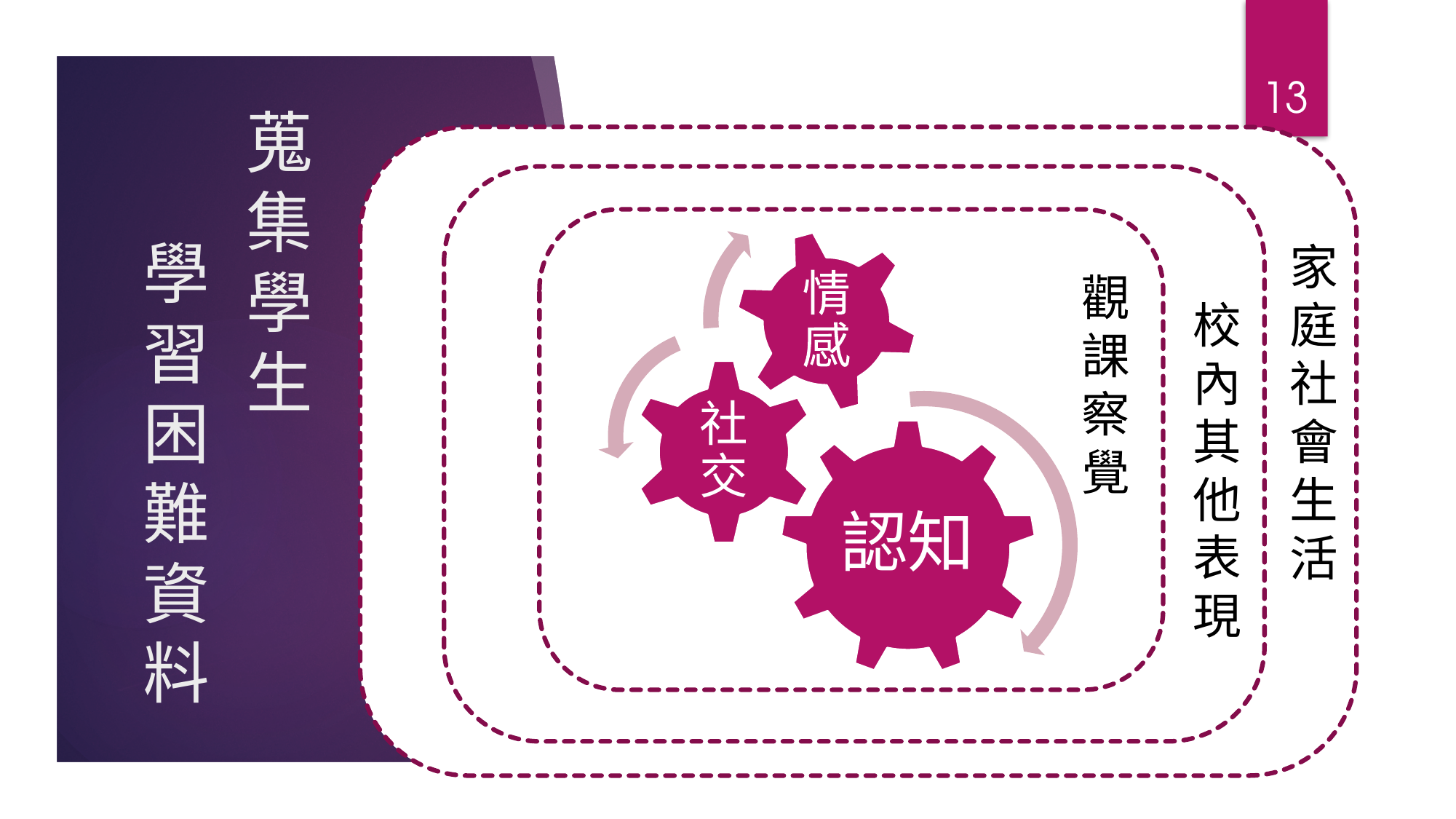

13
# 蒐集學生

認知
社交
情感

家庭社會生活
觀課察覺
校內其他表現
學習困難資料